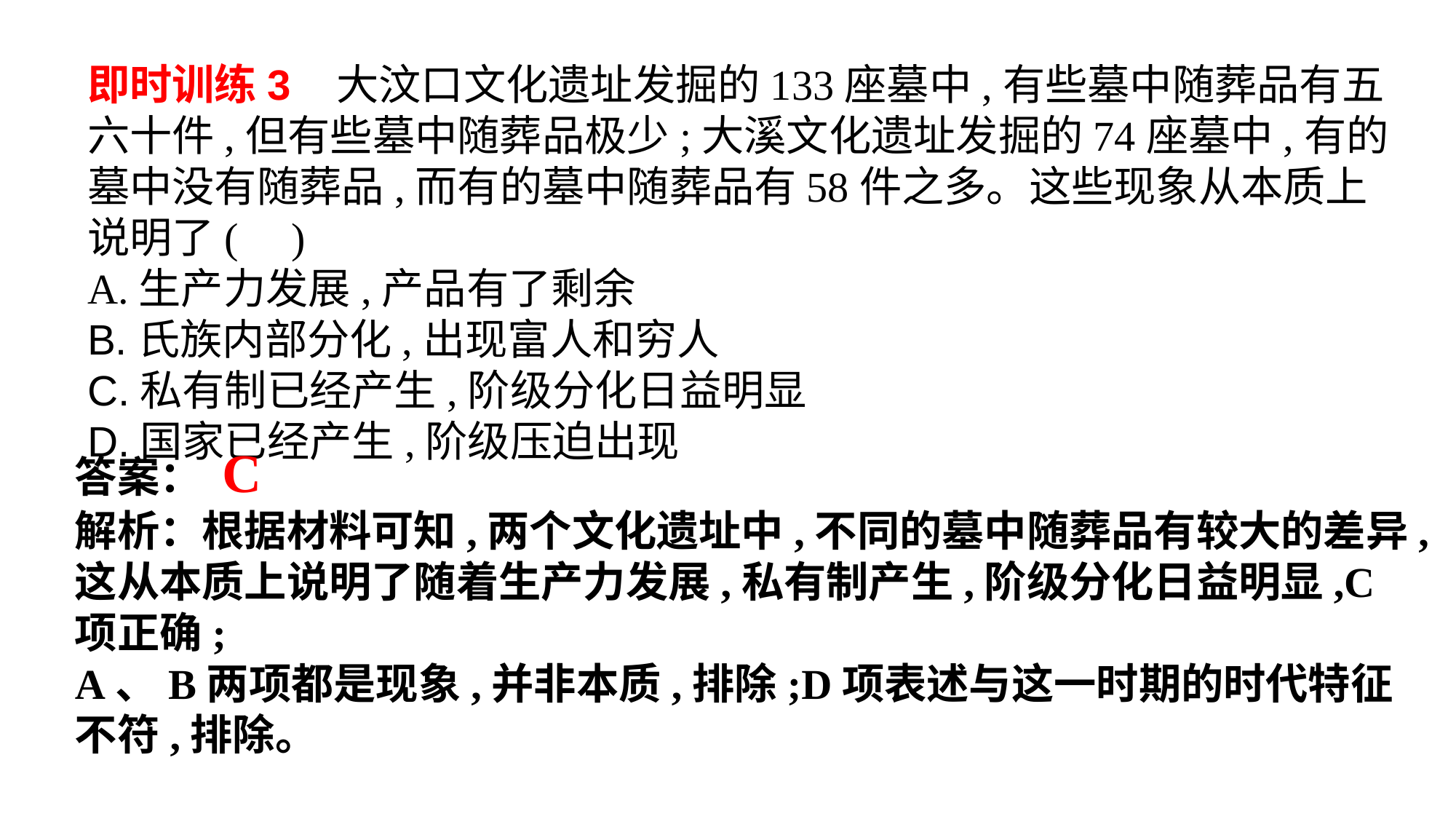

即时训练3   大汶口文化遗址发掘的133座墓中,有些墓中随葬品有五六十件,但有些墓中随葬品极少;大溪文化遗址发掘的74座墓中,有的墓中没有随葬品,而有的墓中随葬品有58件之多。这些现象从本质上说明了(     )A.生产力发展,产品有了剩余B.氏族内部分化,出现富人和穷人C.私有制已经产生,阶级分化日益明显D.国家已经产生,阶级压迫出现

答案： C
解析：根据材料可知,两个文化遗址中,不同的墓中随葬品有较大的差异,这从本质上说明了随着生产力发展,私有制产生,阶级分化日益明显,C项正确;A、B两项都是现象,并非本质,排除;D项表述与这一时期的时代特征不符,排除。